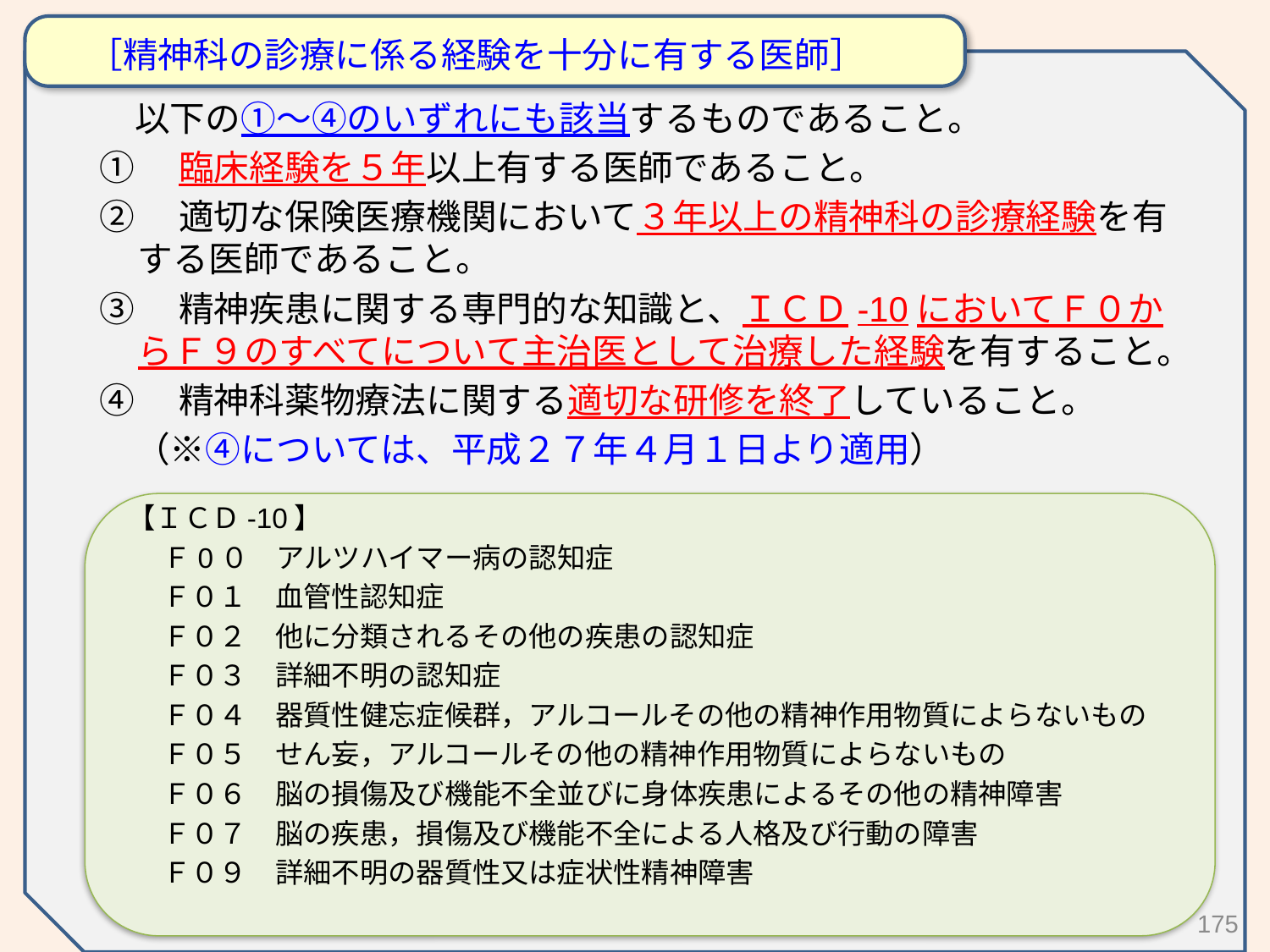

［精神科の診療に係る経験を十分に有する医師］
　以下の①～④のいずれにも該当するものであること。
①　臨床経験を５年以上有する医師であること。
②　適切な保険医療機関において３年以上の精神科の診療経験を有する医師であること。
③　精神疾患に関する専門的な知識と、ＩＣＤ-10においてＦ０からＦ９のすべてについて主治医として治療した経験を有すること。
④　精神科薬物療法に関する適切な研修を終了していること。
　（※④については、平成２７年４月１日より適用）

　【ＩＣＤ-10】
Ｆ0０　アルツハイマー病の認知症
Ｆ０１　血管性認知症
Ｆ０２　他に分類されるその他の疾患の認知症
Ｆ０３　詳細不明の認知症
Ｆ０４　器質性健忘症候群，アルコールその他の精神作用物質によらないもの
Ｆ０５　せん妄，アルコールその他の精神作用物質によらないもの
Ｆ０６　脳の損傷及び機能不全並びに身体疾患によるその他の精神障害
Ｆ０７　脳の疾患，損傷及び機能不全による人格及び行動の障害
Ｆ０９　詳細不明の器質性又は症状性精神障害

175